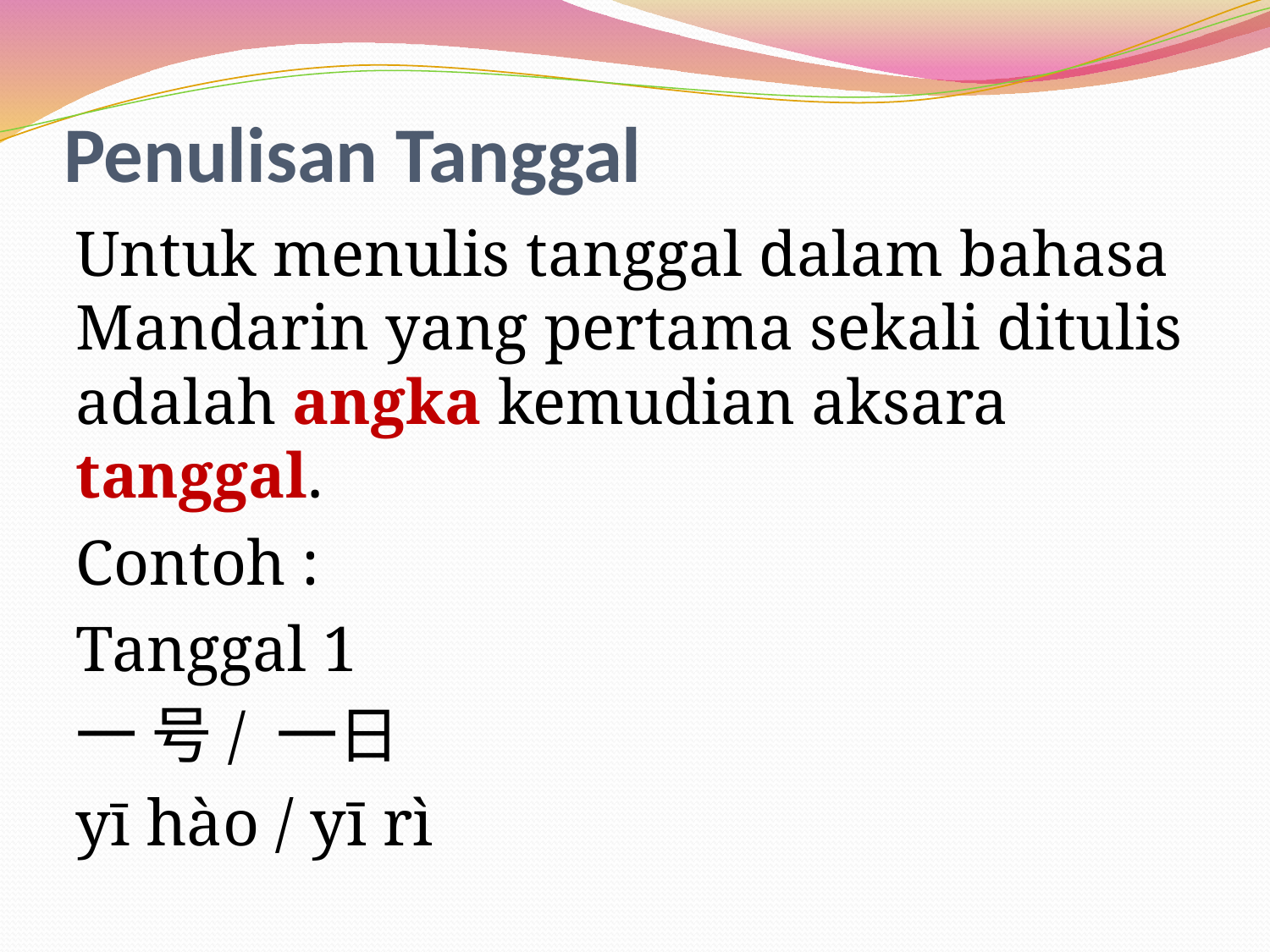

# Penulisan Tanggal
Untuk menulis tanggal dalam bahasa Mandarin yang pertama sekali ditulis adalah angka kemudian aksara tanggal.
Contoh :
Tanggal 1
一 号/ 一日
yī hào / yī rì